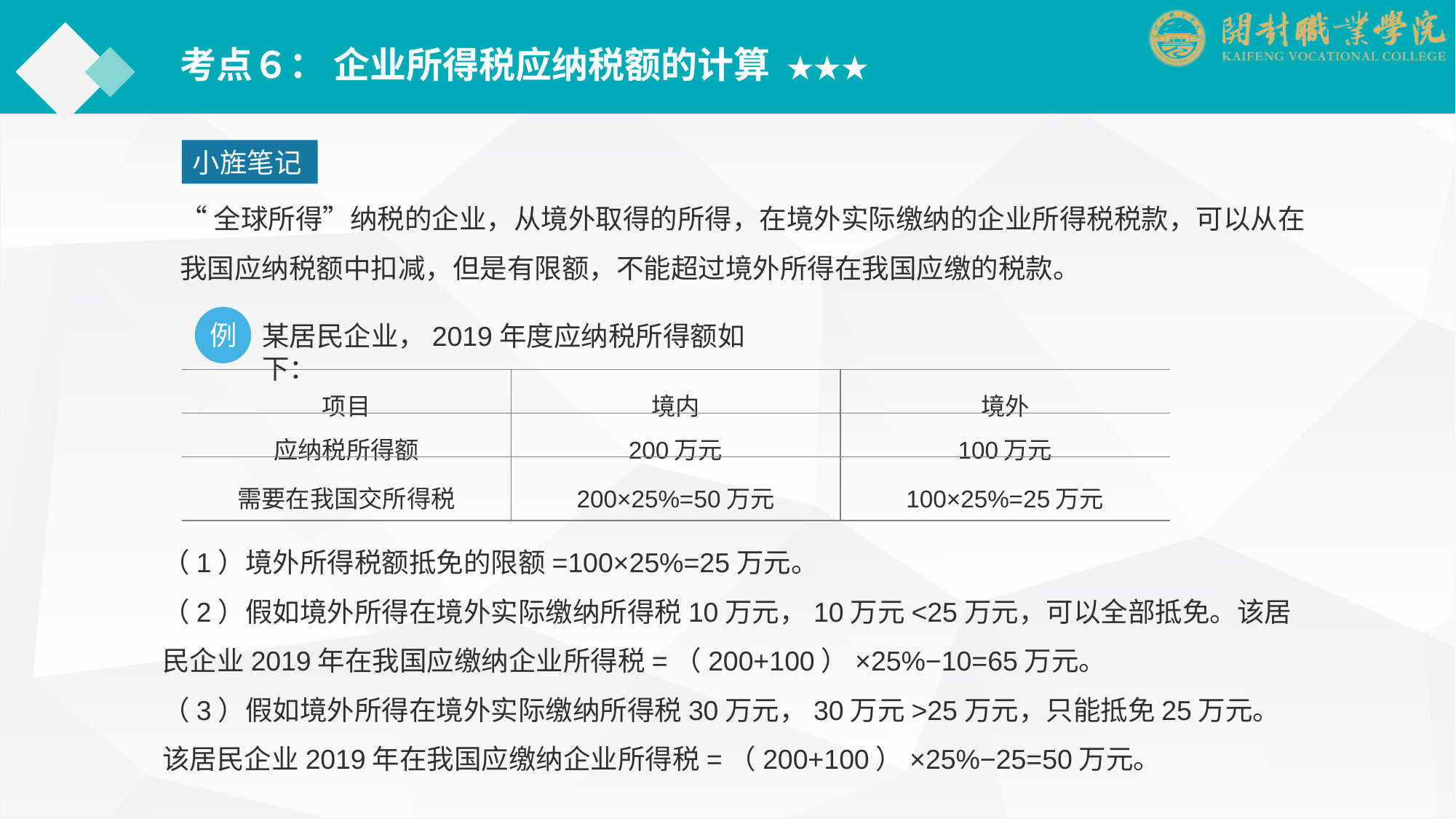

考点６： 企业所得税应纳税额的计算  ★★★
小旌笔记
“全球所得”纳税的企业，从境外取得的所得，在境外实际缴纳的企业所得税税款，可以从在我国应纳税额中扣减，但是有限额，不能超过境外所得在我国应缴的税款。

例
某居民企业，2019年度应纳税所得额如下：
| 项目 | 境内 | 境外 |
| --- | --- | --- |
| 应纳税所得额 | 200万元 | 100万元 |
| 需要在我国交所得税 | 200×25%=50万元 | 100×25%=25万元 |
（1）境外所得税额抵免的限额=100×25%=25万元。
（2）假如境外所得在境外实际缴纳所得税10万元，10万元<25万元，可以全部抵免。该居民企业2019年在我国应缴纳企业所得税=（200+100）×25%−10=65万元。
（3）假如境外所得在境外实际缴纳所得税30万元，30万元>25万元，只能抵免25万元。该居民企业2019年在我国应缴纳企业所得税=（200+100）×25%−25=50万元。